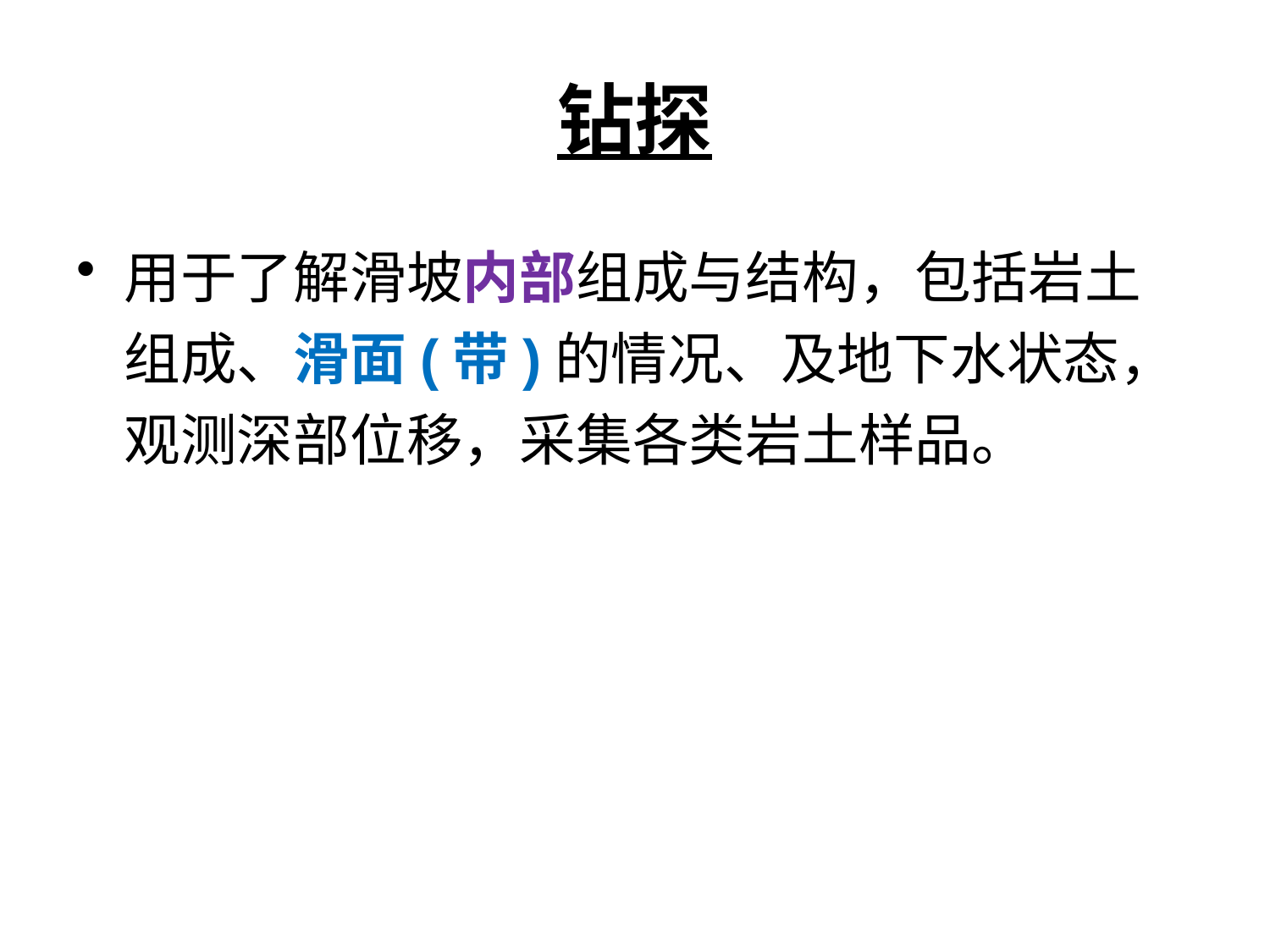

# 钻探
用于了解滑坡内部组成与结构，包括岩土组成、滑面(带)的情况、及地下水状态，观测深部位移，采集各类岩土样品。